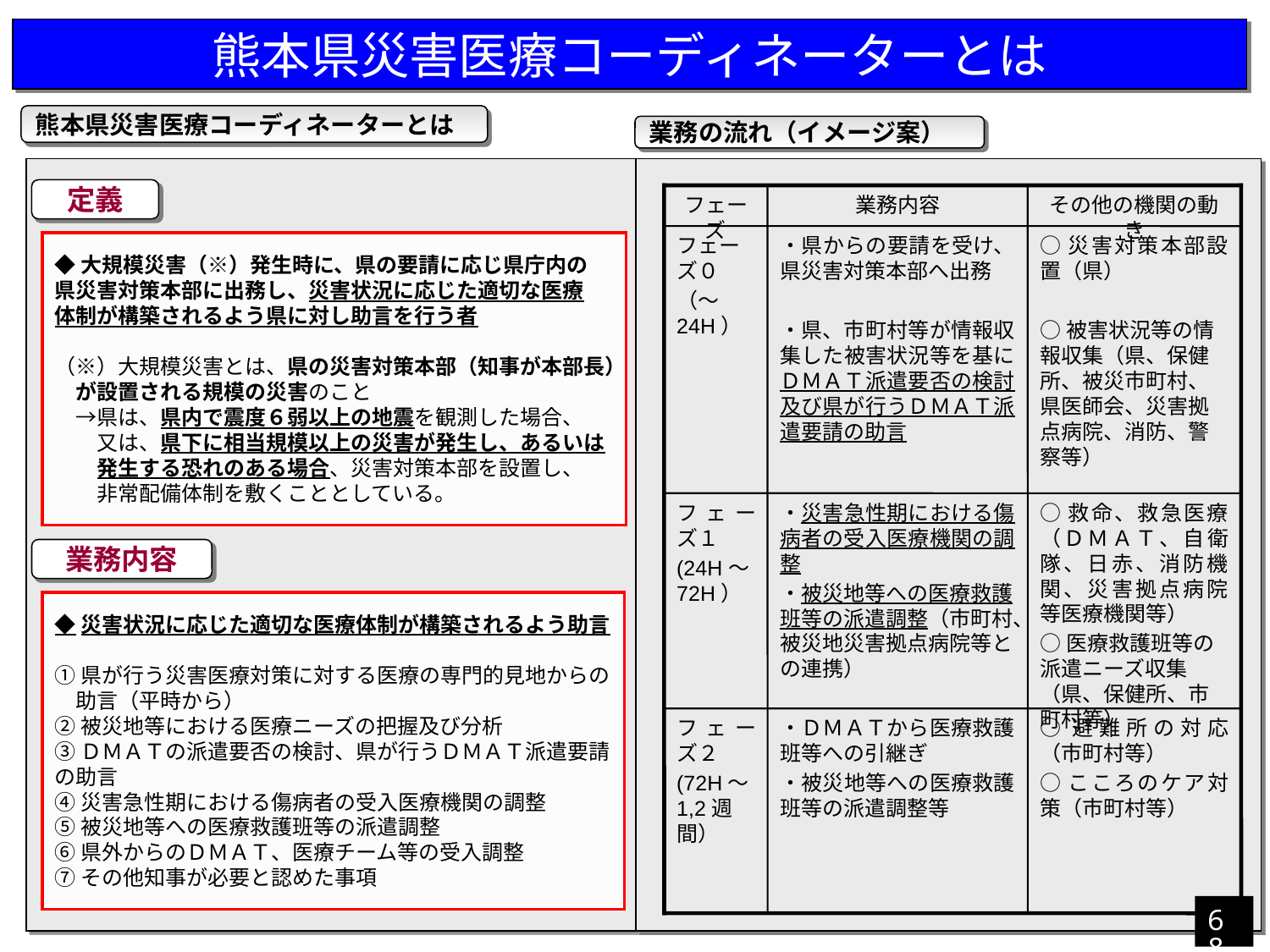

熊本県災害医療コーディネーターとは
熊本県災害医療コーディネーターとは
業務の流れ（イメージ案）

定義
フェーズ

業務内容

その他の機関の動き

フェーズ０
（～24H）

・県からの要請を受け、県災害対策本部へ出務

・県、市町村等が情報収集した被害状況等を基にＤＭＡＴ派遣要否の検討及び県が行うＤＭＡＴ派遣要請の助言
○災害対策本部設置（県）

○被害状況等の情報収集（県、保健所、被災市町村、県医師会、災害拠点病院、消防、警察等）
◆大規模災害（※）発生時に、県の要請に応じ県庁内の
県災害対策本部に出務し、災害状況に応じた適切な医療
体制が構築されるよう県に対し助言を行う者

（※）大規模災害とは、県の災害対策本部（知事が本部長）
　が設置される規模の災害のこと
　→県は、県内で震度６弱以上の地震を観測した場合、
　　又は、県下に相当規模以上の災害が発生し、あるいは
　　発生する恐れのある場合、災害対策本部を設置し、
　　非常配備体制を敷くこととしている。
フェーズ１
(24H～72H）

・災害急性期における傷病者の受入医療機関の調整
・被災地等への医療救護班等の派遣調整（市町村、被災地災害拠点病院等との連携）
○救命、救急医療（ＤＭＡＴ、自衛隊、日赤、消防機関、災害拠点病院等医療機関等）
○医療救護班等の派遣ニーズ収集（県、保健所、市町村等）
業務内容
◆災害状況に応じた適切な医療体制が構築されるよう助言

①県が行う災害医療対策に対する医療の専門的見地からの
　助言（平時から）
②被災地等における医療ニーズの把握及び分析
③ＤＭＡＴの派遣要否の検討、県が行うＤＭＡＴ派遣要請
の助言
④災害急性期における傷病者の受入医療機関の調整
⑤被災地等への医療救護班等の派遣調整
⑥県外からのＤＭＡＴ、医療チーム等の受入調整
⑦その他知事が必要と認めた事項
フェーズ２
(72H～1,2週間）

・ＤＭＡＴから医療救護班等への引継ぎ
・被災地等への医療救護班等の派遣調整等

○避難所の対応（市町村等）
○こころのケア対策（市町村等）

68